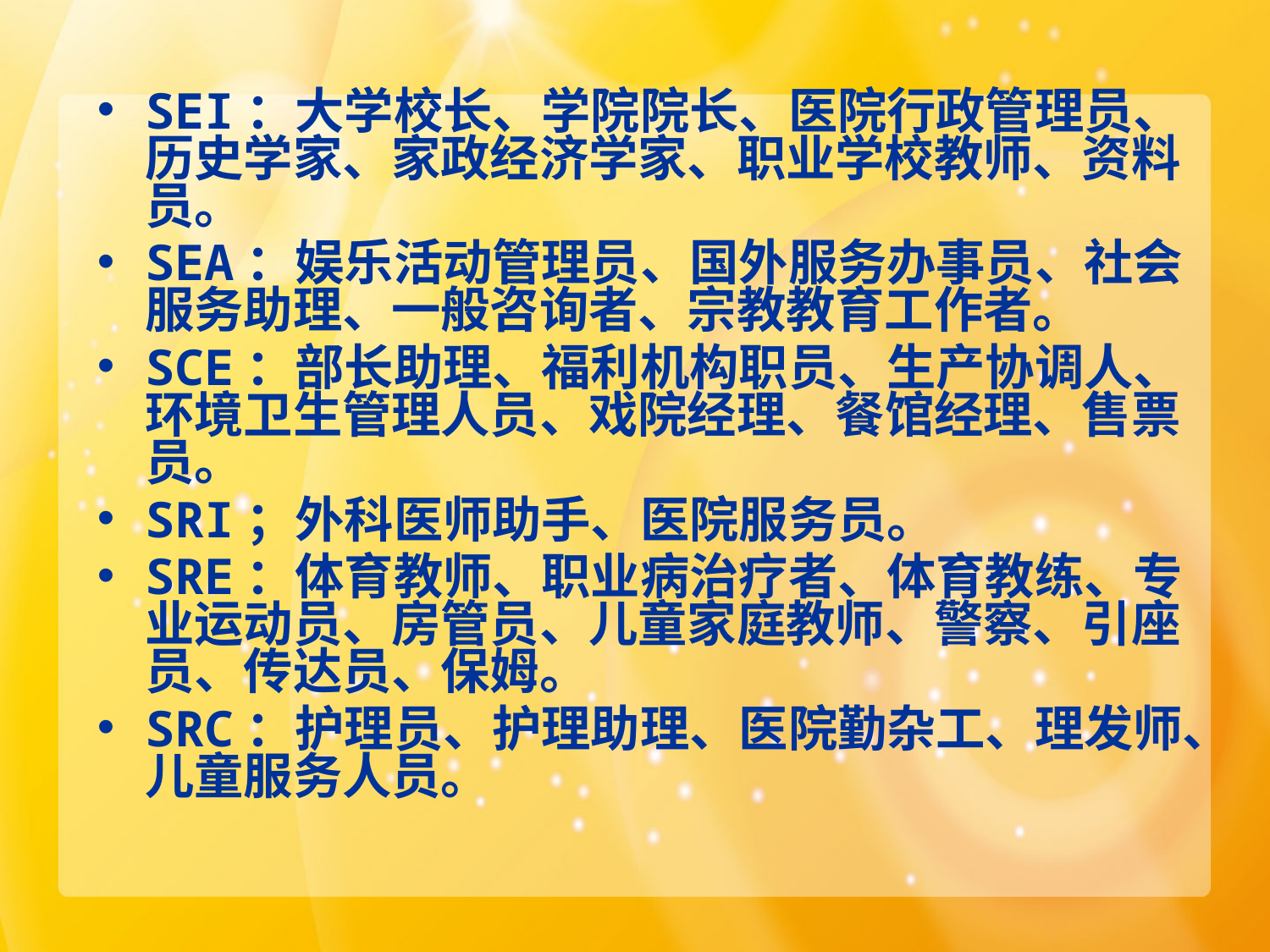

#
SEI：大学校长、学院院长、医院行政管理员、历史学家、家政经济学家、职业学校教师、资料员。
SEA：娱乐活动管理员、国外服务办事员、社会服务助理、一般咨询者、宗教教育工作者。
SCE：部长助理、福利机构职员、生产协调人、环境卫生管理人员、戏院经理、餐馆经理、售票员。
SRI；外科医师助手、医院服务员。
SRE：体育教师、职业病治疗者、体育教练、专业运动员、房管员、儿童家庭教师、警察、引座员、传达员、保姆。
SRC：护理员、护理助理、医院勤杂工、理发师、儿童服务人员。